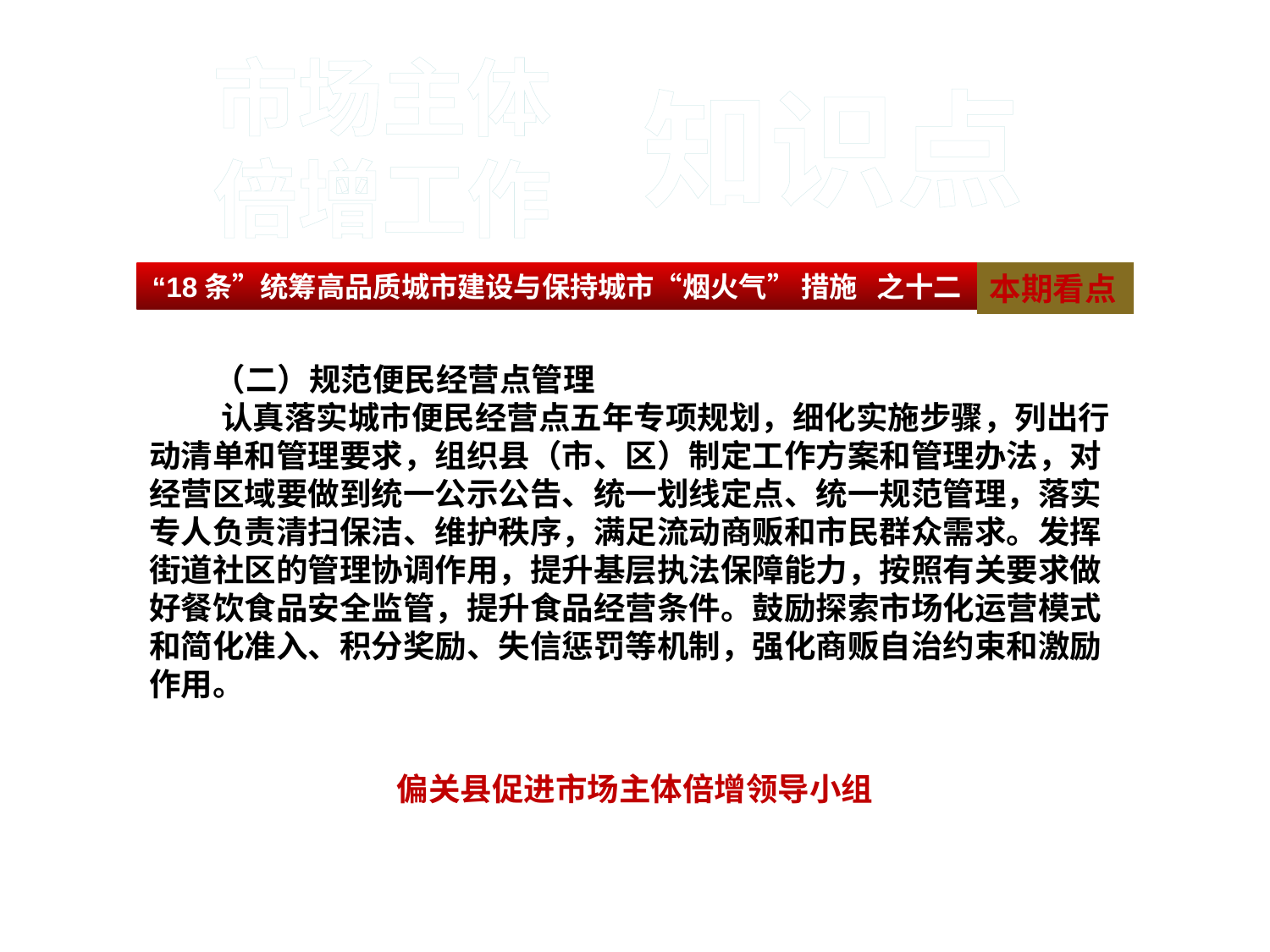

#

市场主体
倍增工作
知识点

        （二）规范便民经营点管理
         认真落实城市便民经营点五年专项规划，细化实施步骤，列出行动清单和管理要求，组织县（市、区）制定工作方案和管理办法，对经营区域要做到统一公示公告、统一划线定点、统一规范管理，落实专人负责清扫保洁、维护秩序，满足流动商贩和市民群众需求。发挥街道社区的管理协调作用，提升基层执法保障能力，按照有关要求做好餐饮食品安全监管，提升食品经营条件。鼓励探索市场化运营模式和简化准入、积分奖励、失信惩罚等机制，强化商贩自治约束和激励作用。

偏关县促进市场主体倍增领导小组
“18条”统筹高品质城市建设与保持城市“烟火气” 措施   之十二
本期看点